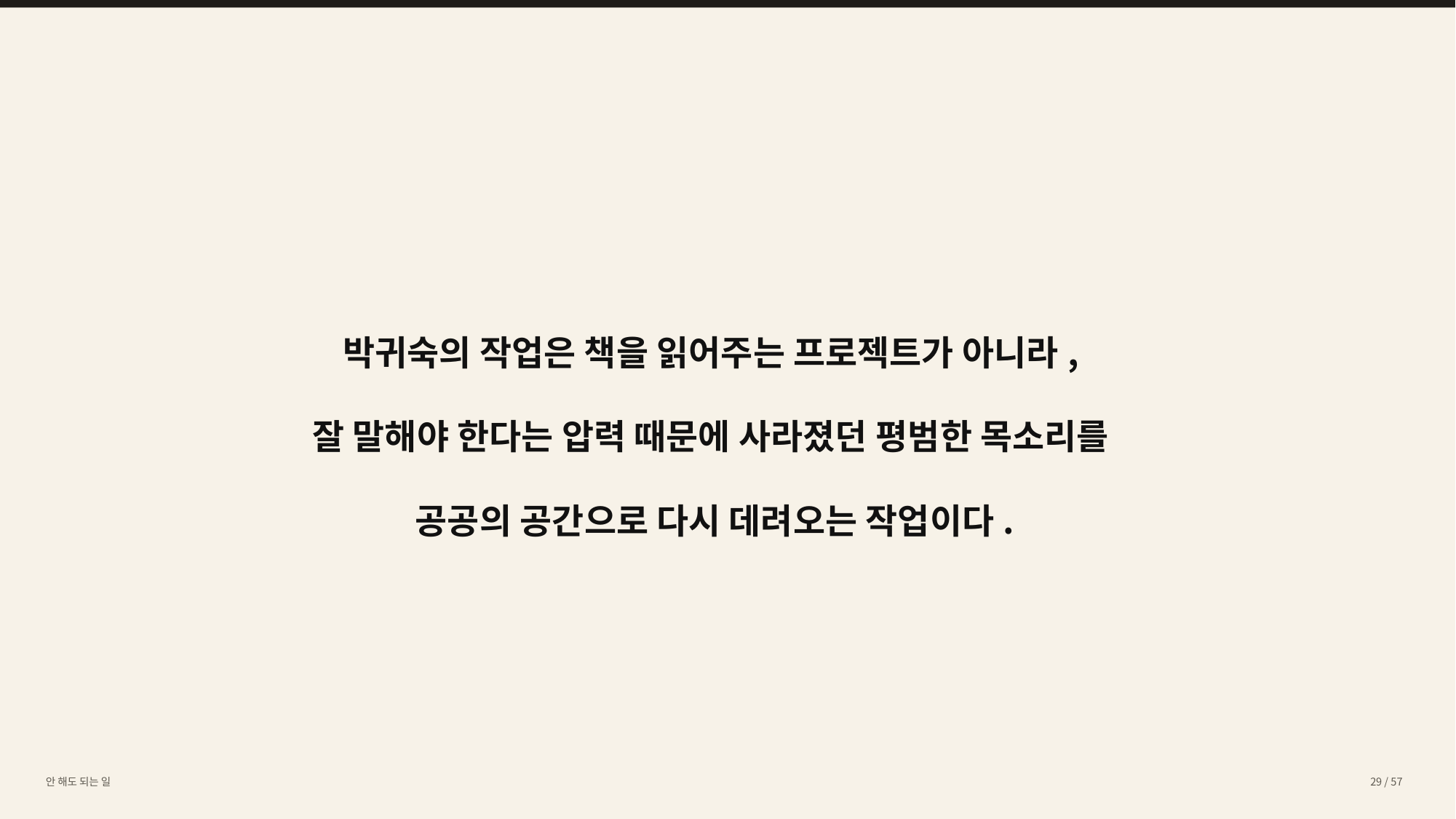

박귀숙의 작업은 책을 읽어주는 프로젝트가 아니라,
잘 말해야 한다는 압력 때문에 사라졌던 평범한 목소리를
공공의 공간으로 다시 데려오는 작업이다.
안 해도 되는 일
29 / 57